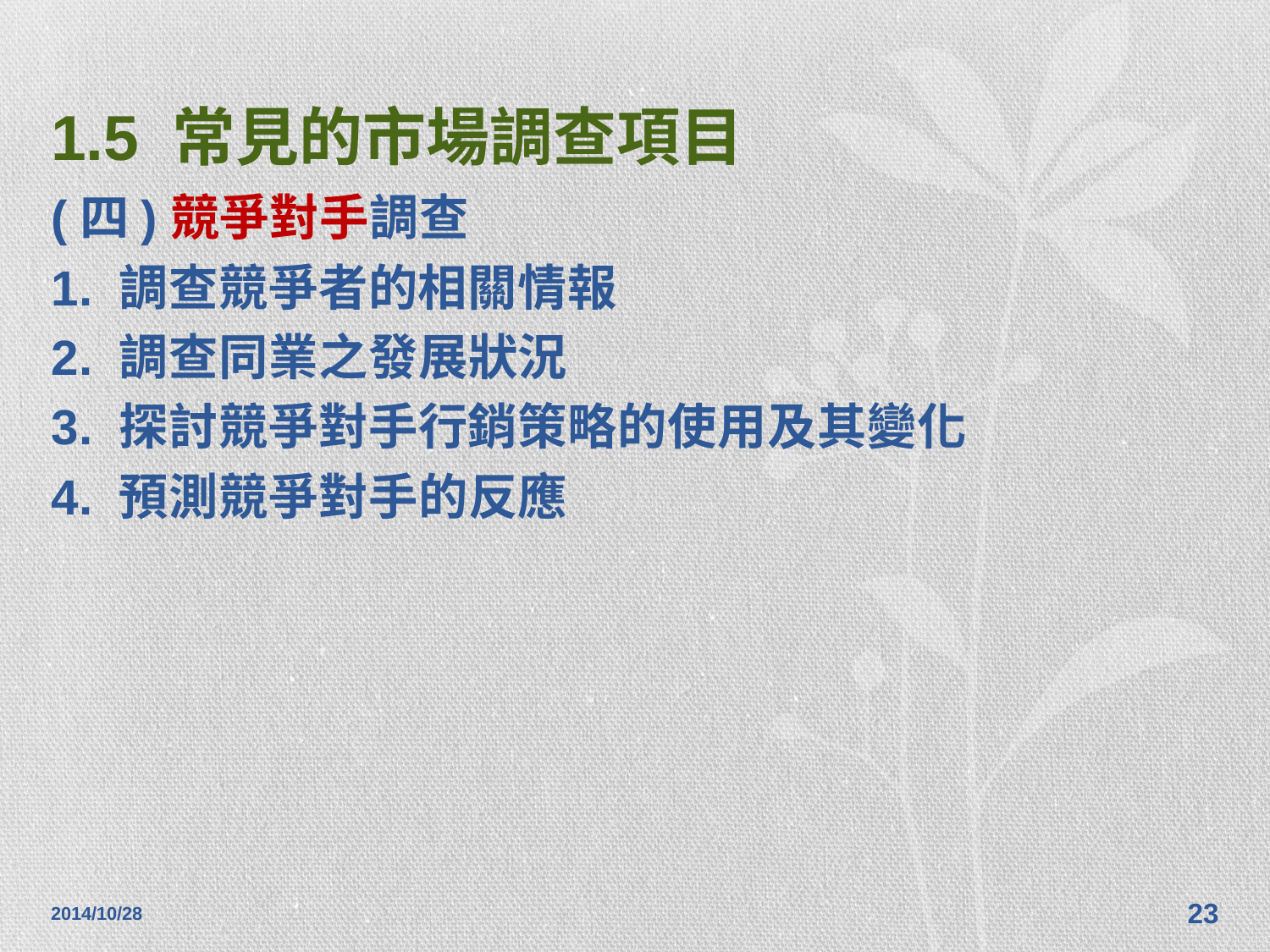

# 1.5 常見的市場調查項目
(四)競爭對手調查
1. 調查競爭者的相關情報
2. 調查同業之發展狀況
3. 探討競爭對手行銷策略的使用及其變化
4. 預測競爭對手的反應

2014/10/28
23